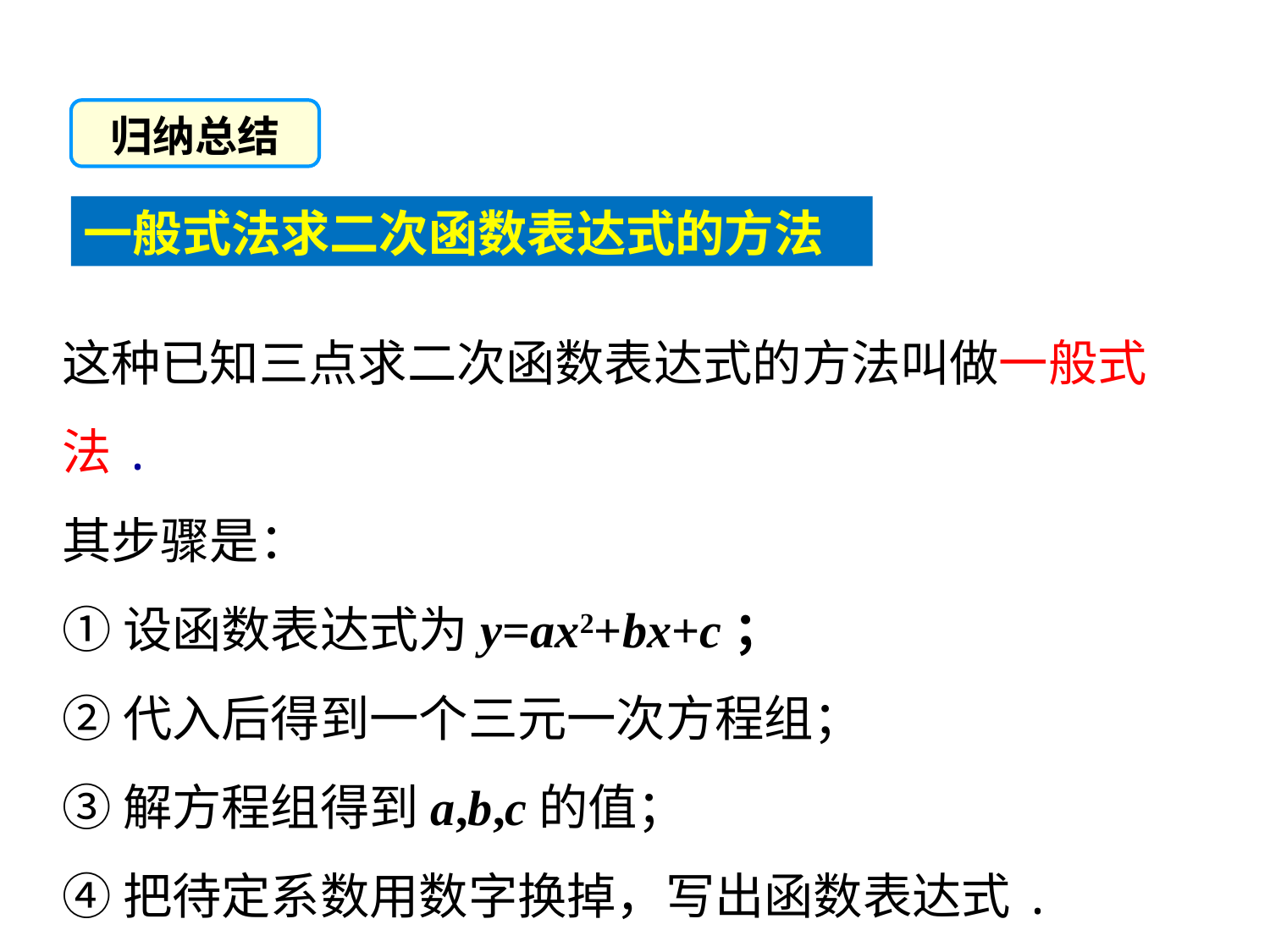

归纳总结
一般式法求二次函数表达式的方法
这种已知三点求二次函数表达式的方法叫做一般式法.
其步骤是：
①设函数表达式为y=ax2+bx+c；
②代入后得到一个三元一次方程组；
③解方程组得到a,b,c的值；
④把待定系数用数字换掉，写出函数表达式.